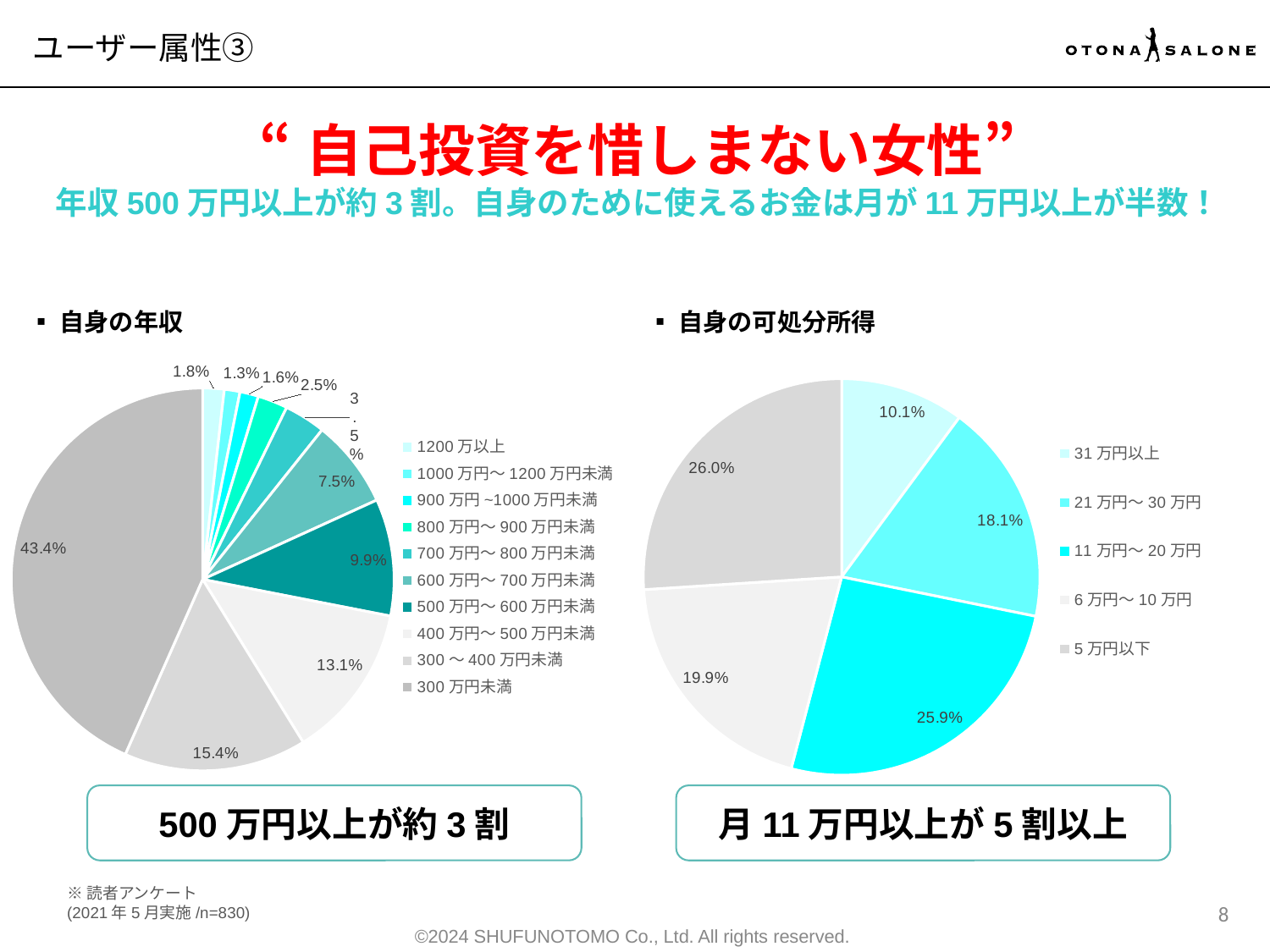

ユーザー属性③
“自己投資を惜しまない女性”
年収500万円以上が約3割。自身のために使えるお金は月が11万円以上が半数！
▪自身の年収
▪自身の可処分所得

### Chart

| Category |  |
|---|---|
| 1200万以上 | 0.018072289156626505 |
| 1000万円～1200万円未満 | 0.01325301204819277 |
| 900万円~1000万円未満 | 0.01566265060240964 |
| 800万円～900万円未満 | 0.02530120481927711 |
| 700万円～800万円未満 | 0.03493975903614458 |
| 600万円～700万円未満 | 0.0746987951807229 |
| 500万円〜600万円未満 | 0.09879518072289156 |
| 400万円〜500万円未満 | 0.13132530120481928 |
| 300〜400万円未満 | 0.15421686746987953 |
| 300万円未満 | 0.43373493975903615 |

### Chart

| Category |  |
|---|---|
| 31万円以上 | 0.10120481927710843 |
| 21万円〜30万円 | 0.18072289156626506 |
| 11万円〜20万円 | 0.25903614457831325 |
| 6万円〜10万円 | 0.19879518072289157 |
| 5万円以下 | 0.26024096385542167 |
500万円以上が約3割
月11万円以上が5割以上
※読者アンケート
(2021年5月実施/n=830)